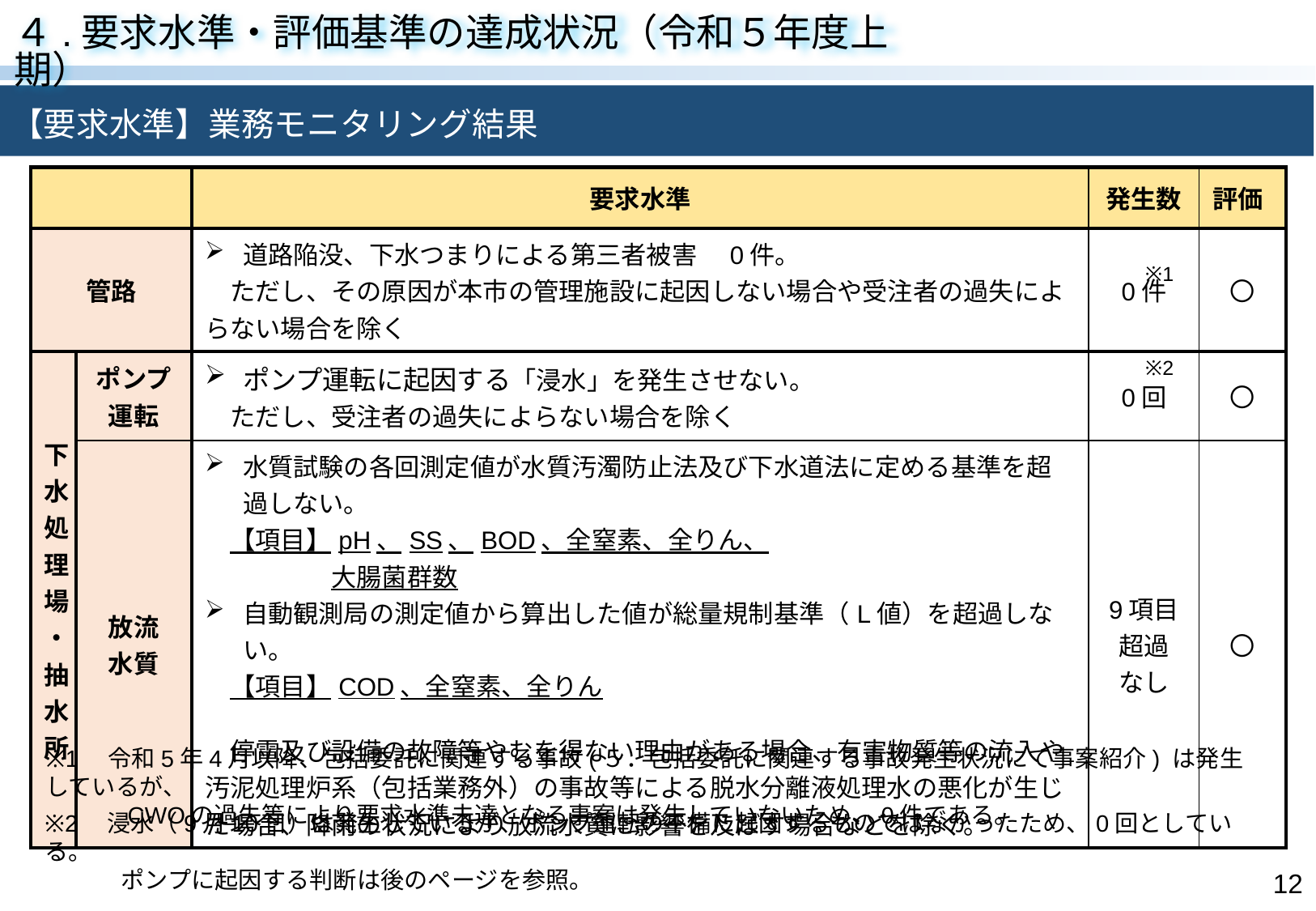

４.要求水準・評価基準の達成状況（令和５年度上期）
【要求水準】業務モニタリング結果
|  |  | 要求水準 | 発生数 | 評価 |
| --- | --- | --- | --- | --- |
| 管路 |  | 道路陥没、下水つまりによる第三者被害　0件。 　ただし、その原因が本市の管理施設に起因しない場合や受注者の過失によらない場合を除く | 0件 | 〇 |
| 下水処理場・抽水所 | ポンプ 運転 | ポンプ運転に起因する「浸水」を発生させない。 　ただし、受注者の過失によらない場合を除く | 0回 | 〇 |
|  | 放流 水質 | 水質試験の各回測定値が水質汚濁防止法及び下水道法に定める基準を超過しない。 　【項目】pH、SS、BOD、全窒素、全りん、 　　　　　大腸菌群数 自動観測局の測定値から算出した値が総量規制基準（L値）を超過しない。 　【項目】COD、全窒素、全りん 　停電及び設備の故障等やむを得ない理由がある場合、有害物質等の流入や汚泥処理炉系（包括業務外）の事故等による脱水分離液処理水の悪化が生じた場合、降雨の状況により放流水質に影響を及ぼす場合などを除く。 | 9項目 超過 なし | 〇 |
※1
※2
※1　令和5年4月以降、包括委託に関連する事故(５．包括委託に関連する事故発生状況にて事案紹介) は発生しているが、
　　　 CWOの過失等により要求水準未達となる事案は発生していないため、0件である。
※2　浸水（9月10日）は発生しているが、ポンプ運転の不備に起因するものではなかったため、0回としている。
　　　 ポンプに起因する判断は後のページを参照。
12